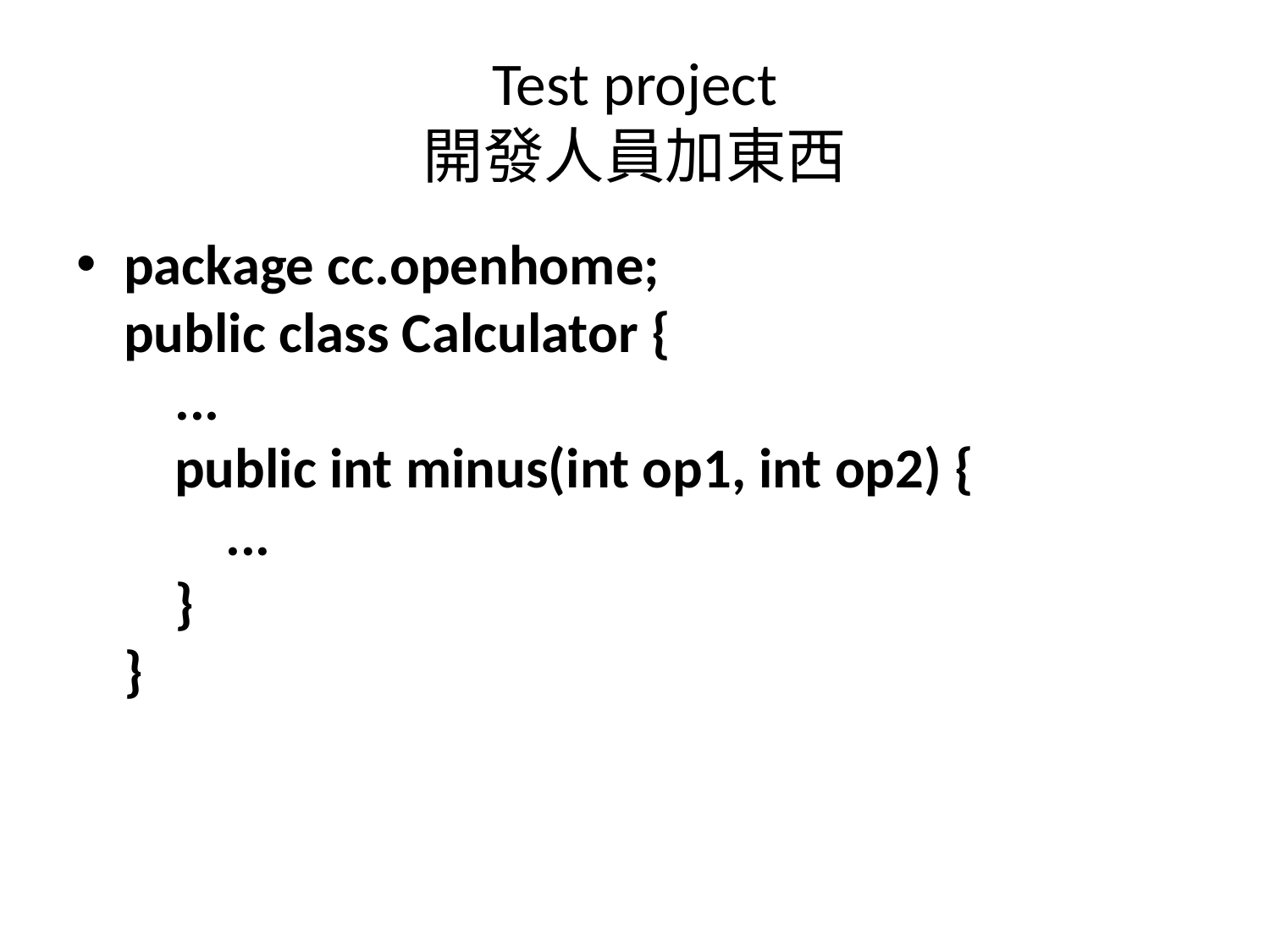

# Test project 開發人員加東西
package cc.openhome;
public class Calculator {
    ...
    public int minus(int op1, int op2) {
        ...
    }
}